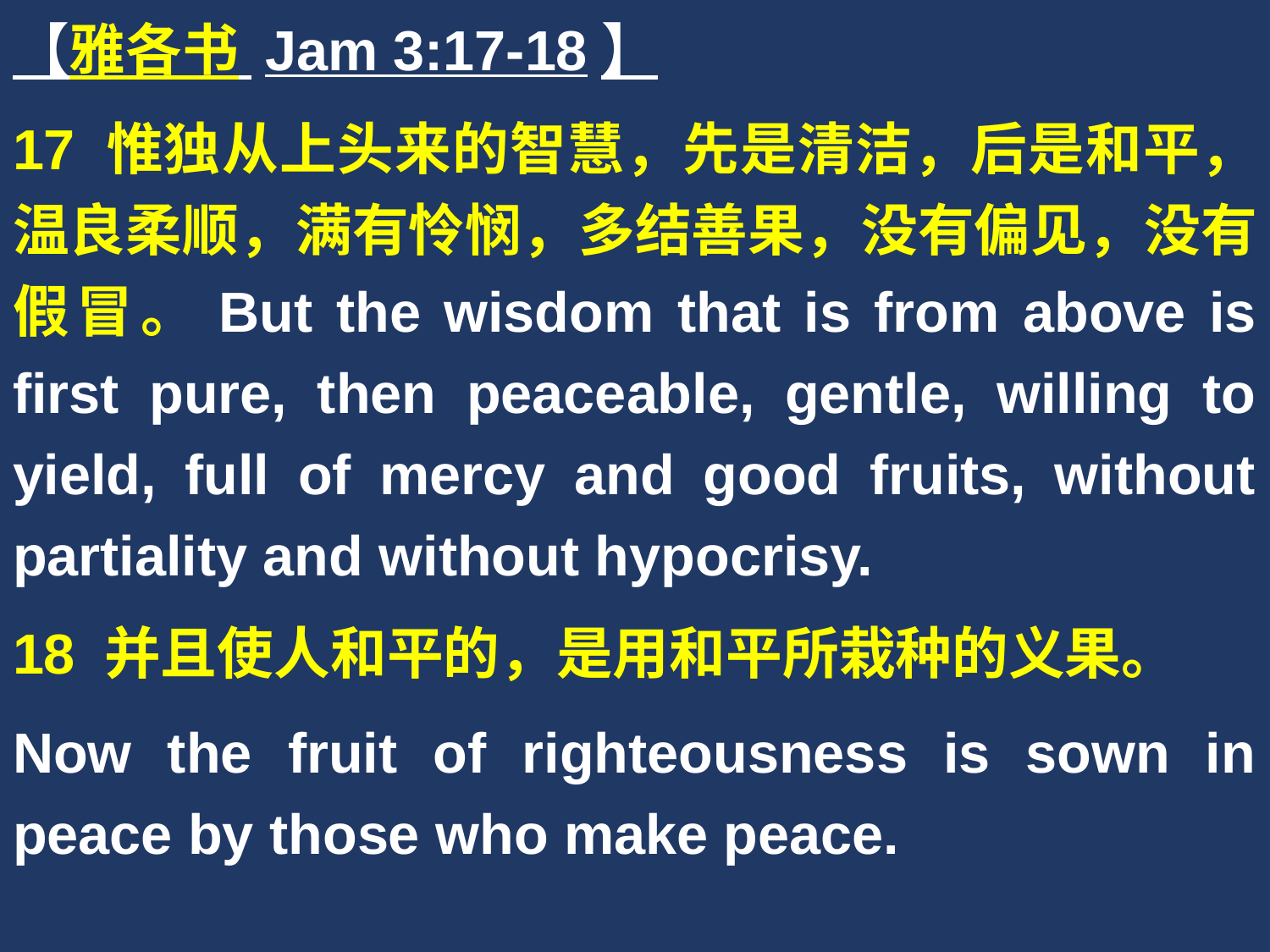

【雅各书 Jam 3:17-18】
17 惟独从上头来的智慧，先是清洁，后是和平，温良柔顺，满有怜悯，多结善果，没有偏见，没有假冒。But the wisdom that is from above is first pure, then peaceable, gentle, willing to yield, full of mercy and good fruits, without partiality and without hypocrisy.
18 并且使人和平的，是用和平所栽种的义果。
Now the fruit of righteousness is sown in peace by those who make peace.